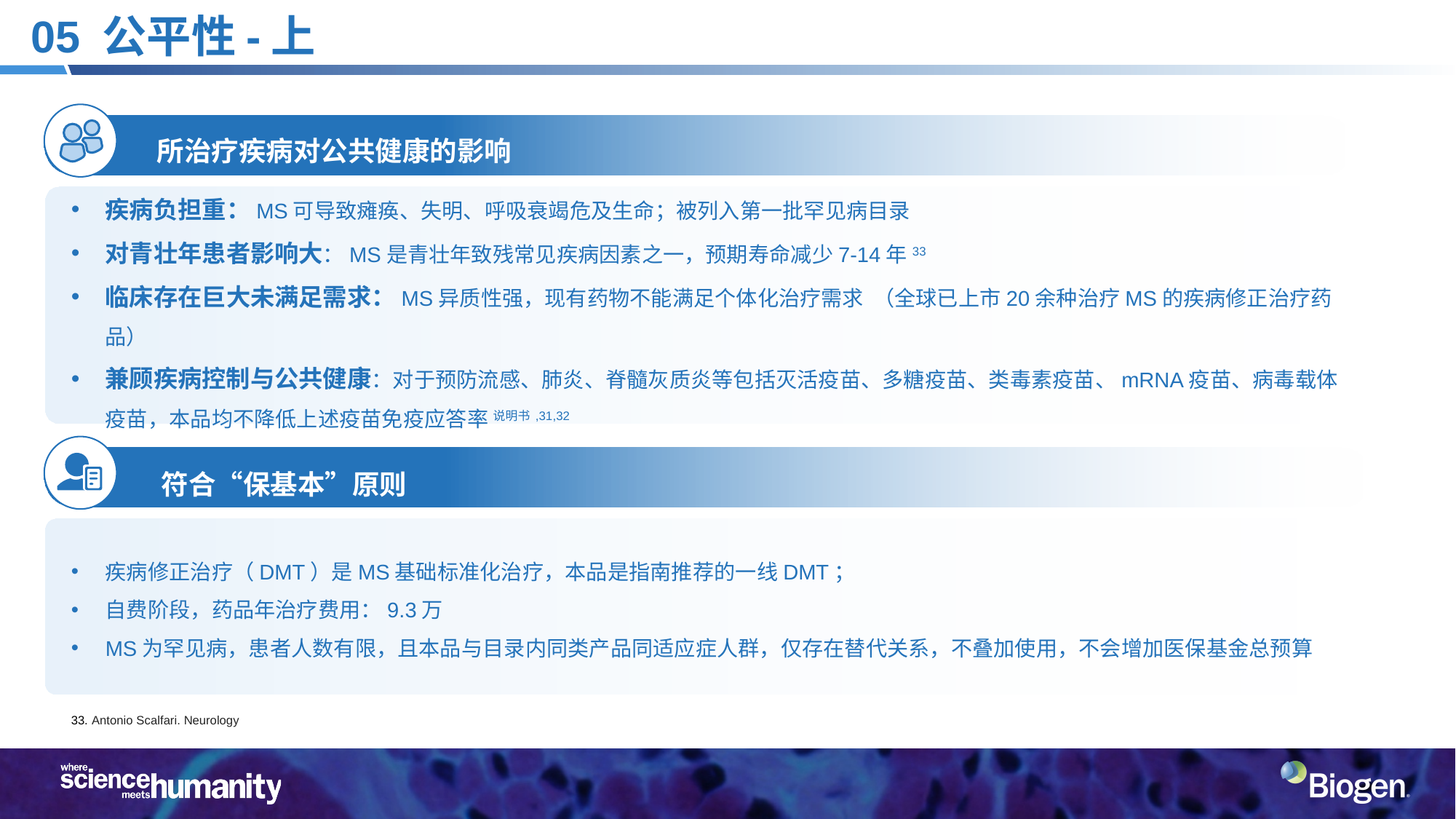

# 05 公平性-上

所治疗疾病对公共健康的影响

疾病负担重：MS可导致瘫痪、失明、呼吸衰竭危及生命；被列入第一批罕见病目录
对青壮年患者影响大：MS是青壮年致残常见疾病因素之一，预期寿命减少7-14年33
临床存在巨大未满足需求：MS异质性强，现有药物不能满足个体化治疗需求  （全球已上市20余种治疗MS的疾病修正治疗药品）
兼顾疾病控制与公共健康：对于预防流感、肺炎、脊髓灰质炎等包括灭活疫苗、多糖疫苗、类毒素疫苗、mRNA疫苗、病毒载体疫苗，本品均不降低上述疫苗免疫应答率 说明书,31,32

符合“保基本”原则

疾病修正治疗（DMT）是MS基础标准化治疗，本品是指南推荐的一线DMT；
自费阶段，药品年治疗费用：9.3万
MS为罕见病，患者人数有限，且本品与目录内同类产品同适应症人群，仅存在替代关系，不叠加使用，不会增加医保基金总预算
33. Antonio Scalfari. Neurology